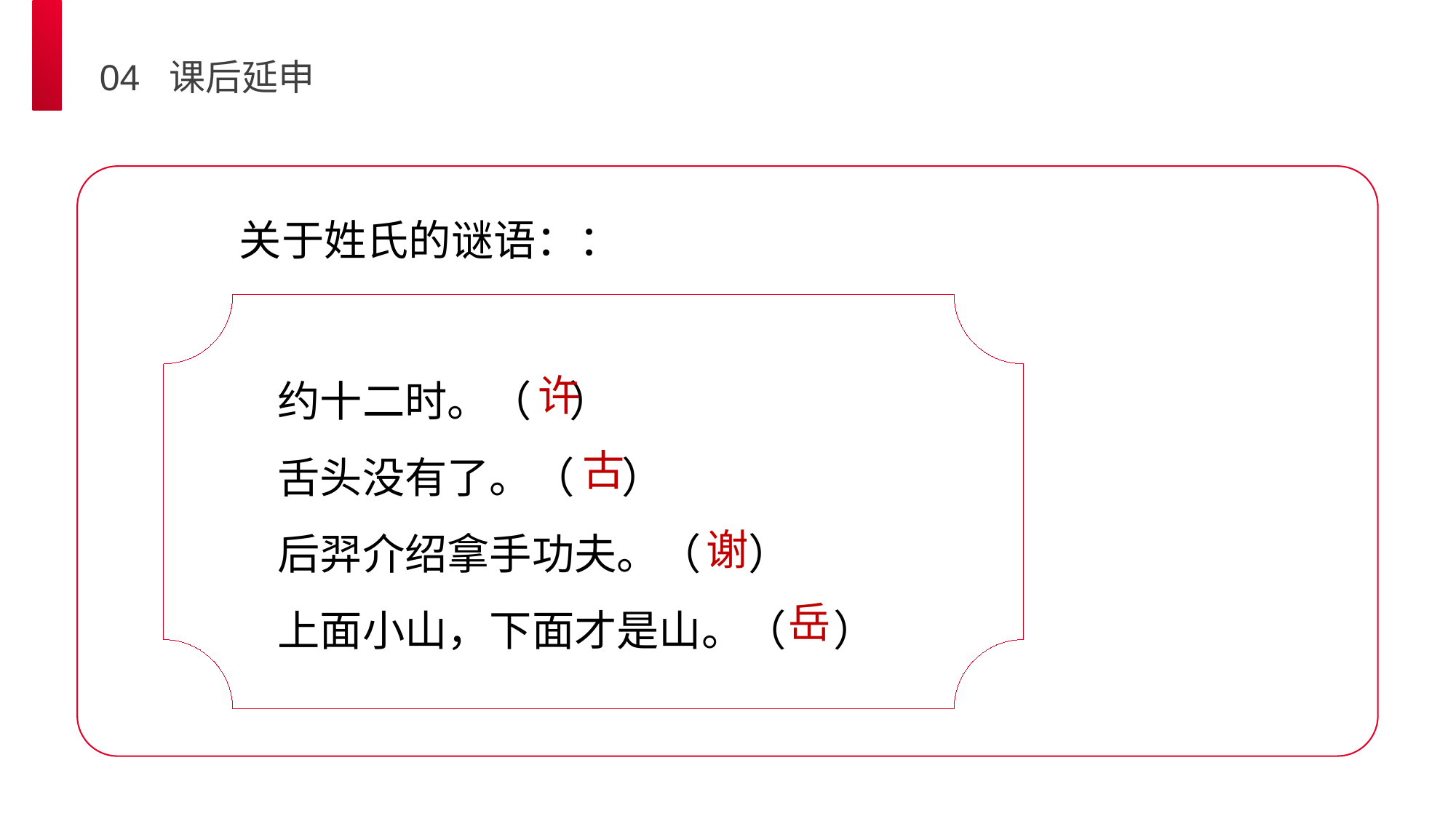

04  课后延申

 关于姓氏的谜语：：
约十二时。（    ）
舌头没有了。（     ）
后羿介绍拿手功夫。（     ）
上面小山，下面才是山。（     ）
许
古
谢
岳